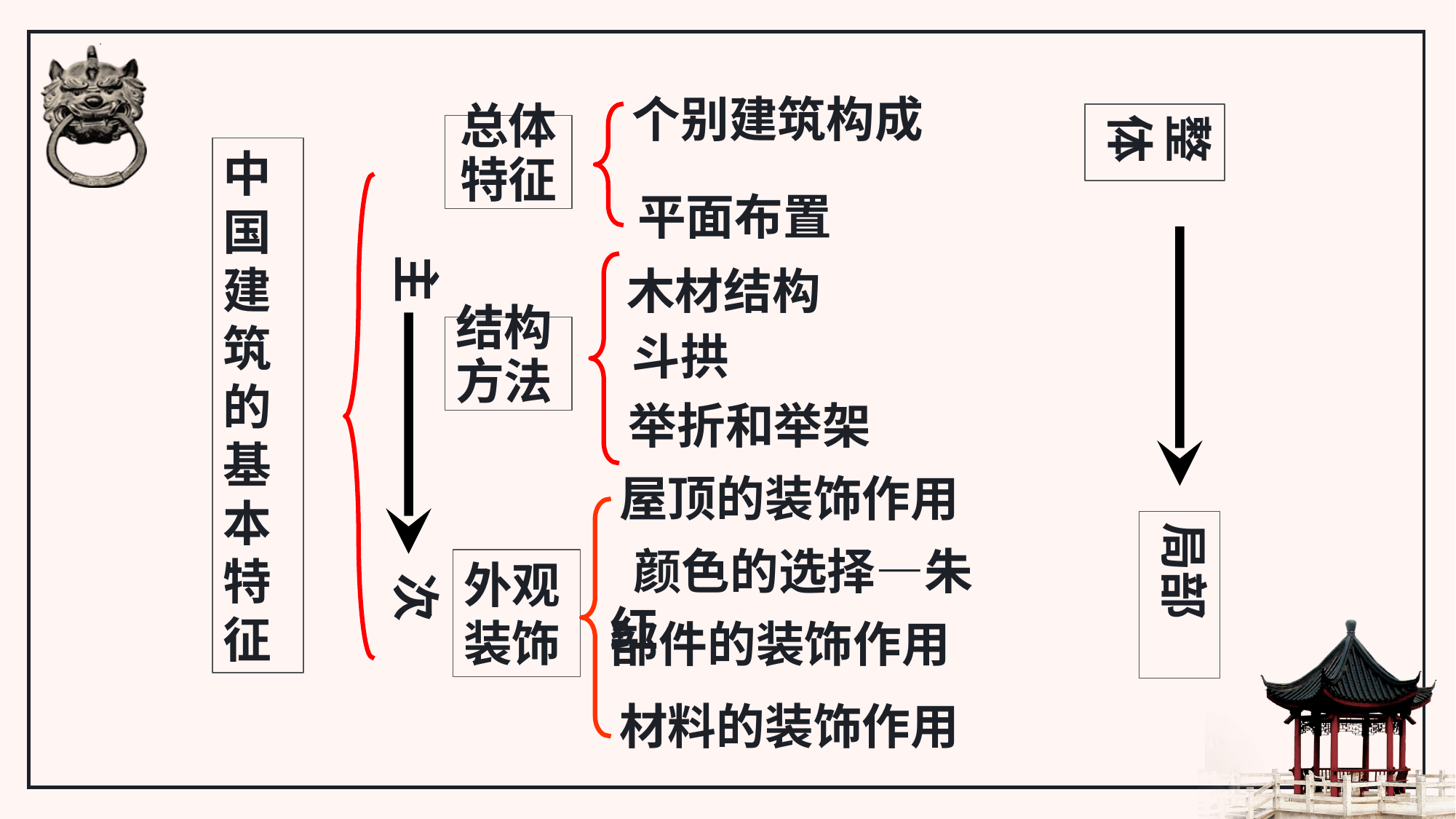

个别建筑构成
整体

总体
特征
中国建筑的基本特征

平面布置

主

木材结构

结构
方法
斗拱
举折和举架
屋顶的装饰作用

局部
 颜色的选择—朱红
外观装饰
次
部件的装饰作用
材料的装饰作用